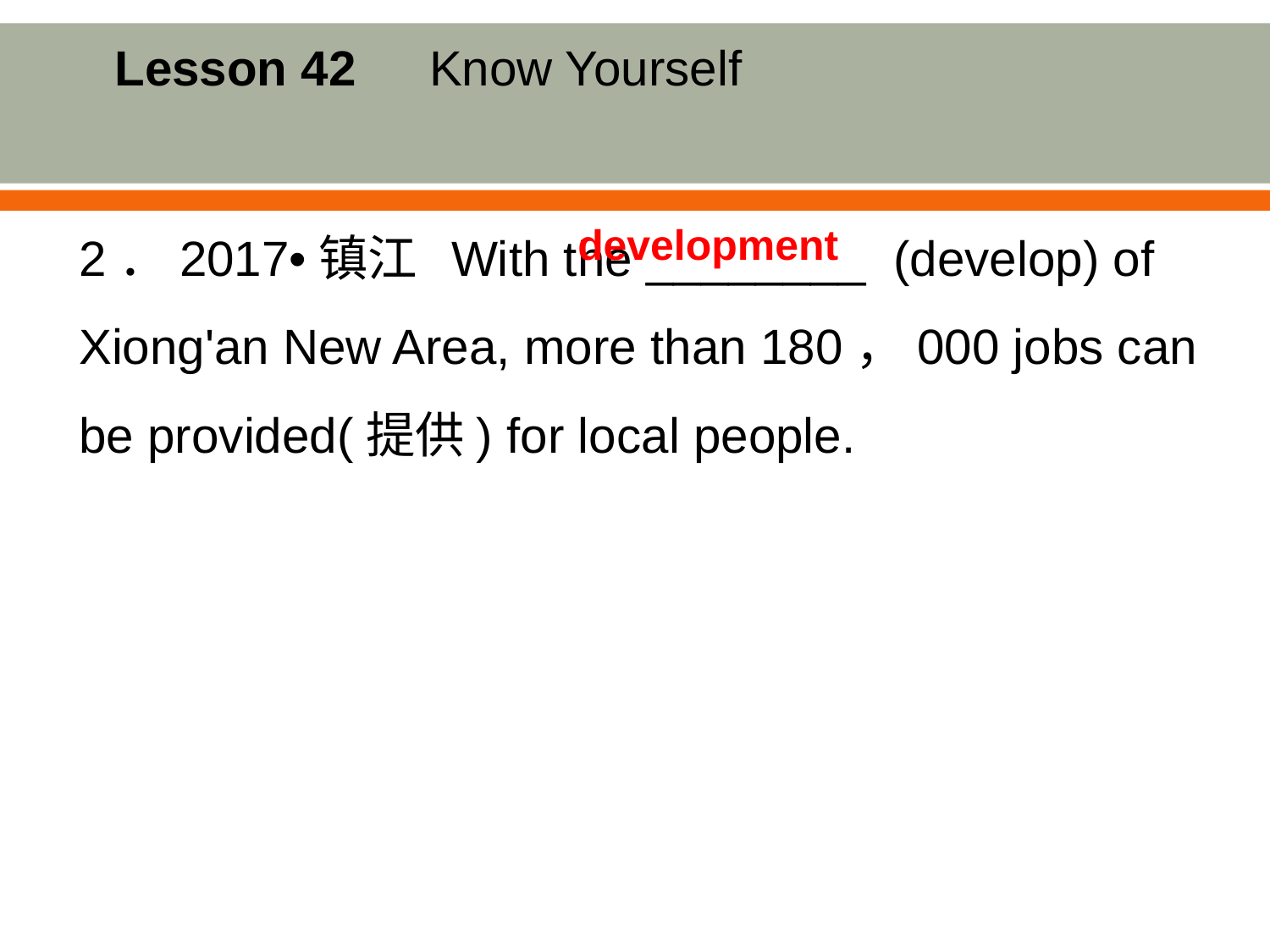

Lesson 42　Know Yourself
2．2017•镇江  With the ________  (develop) of Xiong'an New Area, more than 180，000 jobs can be provided(提供) for local people.
development